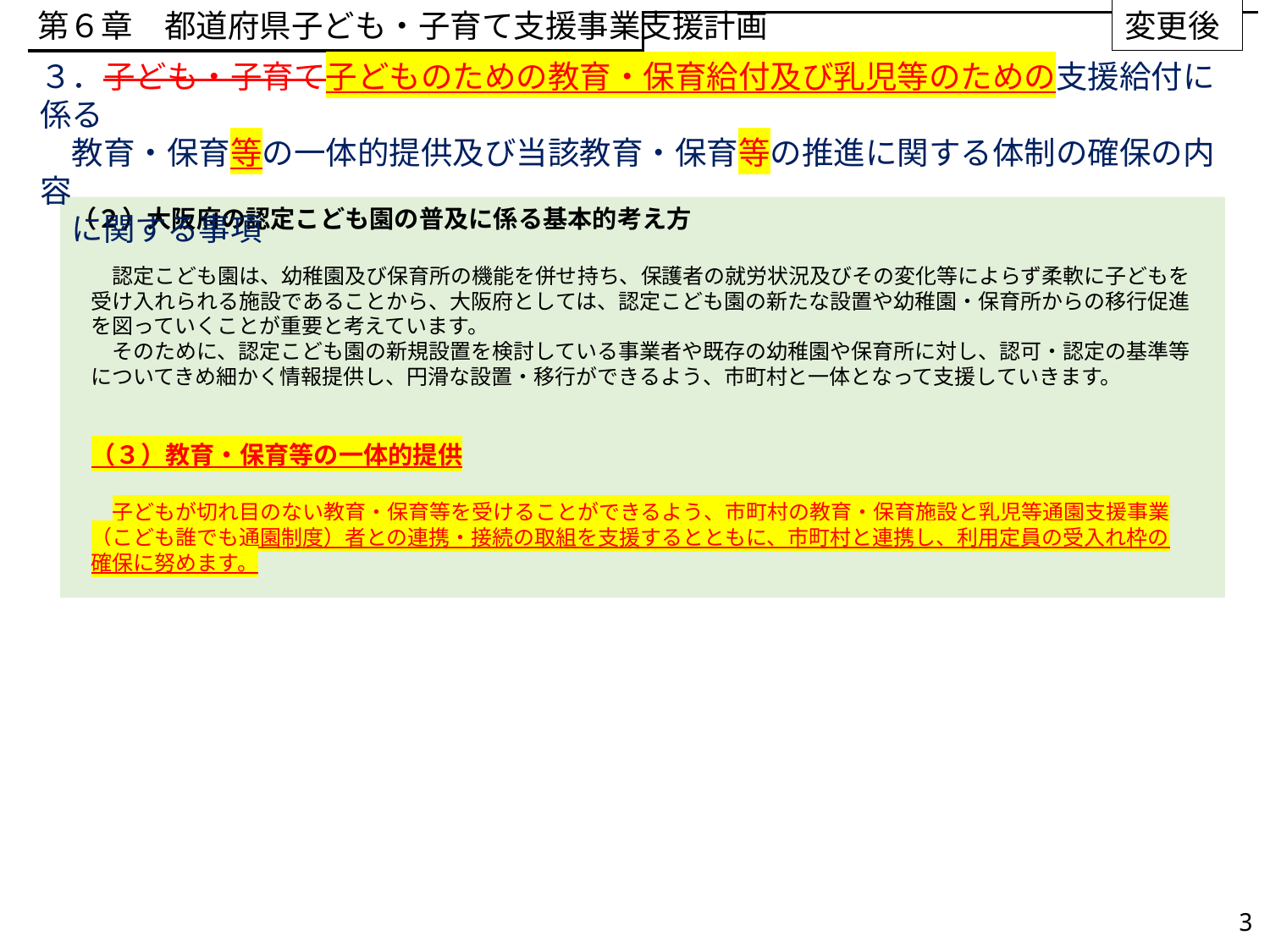

第６章　都道府県子ども・子育て支援事業支援計画

変更後
３．子ども・子育て子どものための教育・保育給付及び乳児等のための支援給付に係る
　教育・保育等の一体的提供及び当該教育・保育等の推進に関する体制の確保の内容
　に関する事項
（２）大阪府の認定こども園の普及に係る基本的考え方

　認定こども園は、幼稚園及び保育所の機能を併せ持ち、保護者の就労状況及びその変化等によらず柔軟に子どもを
受け入れられる施設であることから、大阪府としては、認定こども園の新たな設置や幼稚園・保育所からの移行促進
を図っていくことが重要と考えています。
　そのために、認定こども園の新規設置を検討している事業者や既存の幼稚園や保育所に対し、認可・認定の基準等
についてきめ細かく情報提供し、円滑な設置・移行ができるよう、市町村と一体となって支援していきます。

（３）教育・保育等の一体的提供

　子どもが切れ目のない教育・保育等を受けることができるよう、市町村の教育・保育施設と乳児等通園支援事業
（こども誰でも通園制度）者との連携・接続の取組を支援するとともに、市町村と連携し、利用定員の受入れ枠の
確保に努めます。

3